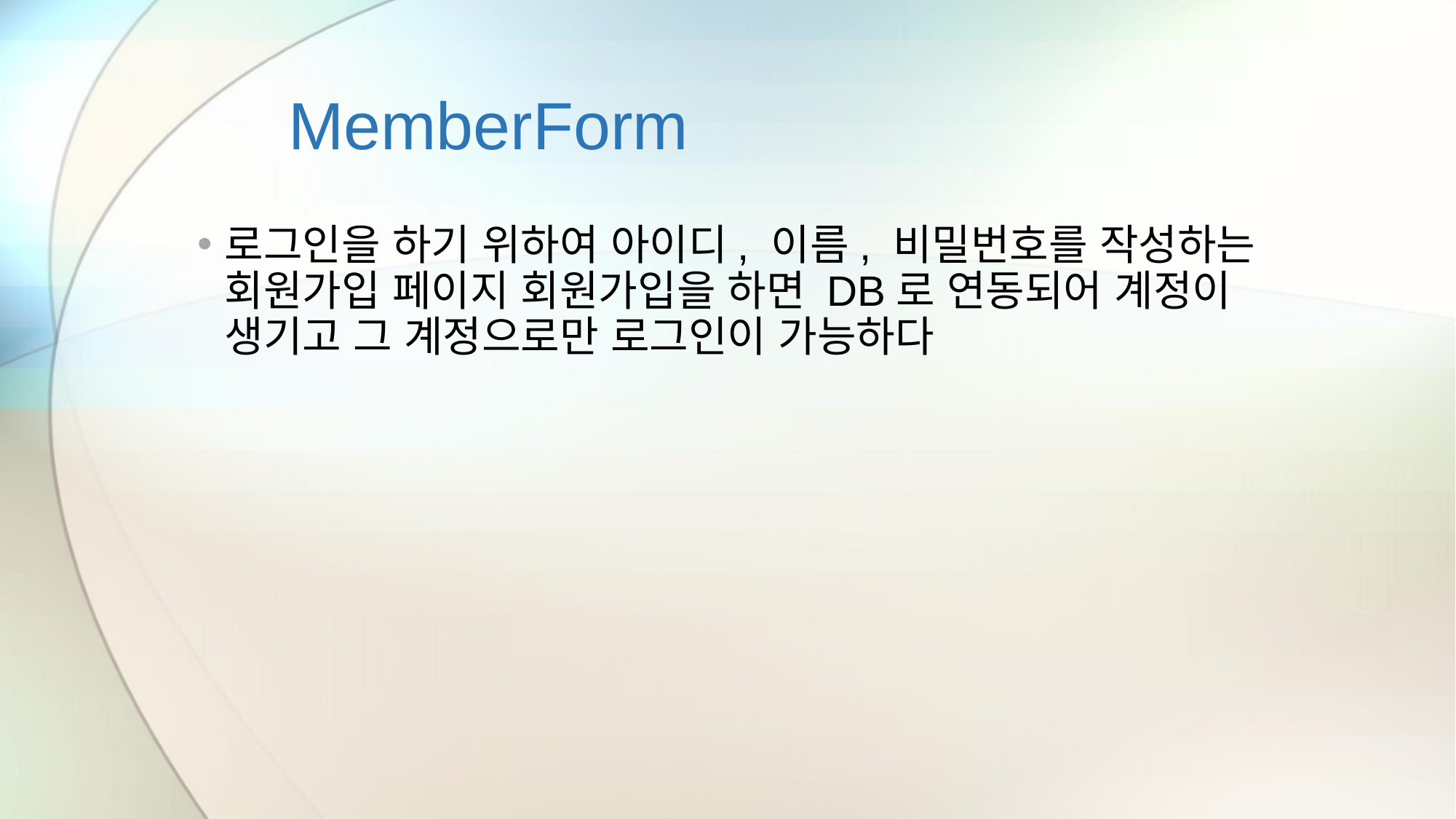

# MemberForm
로그인을 하기 위하여 아이디, 이름, 비밀번호를 작성하는 회원가입 페이지 회원가입을 하면 DB로 연동되어 계정이 생기고 그 계정으로만 로그인이 가능하다